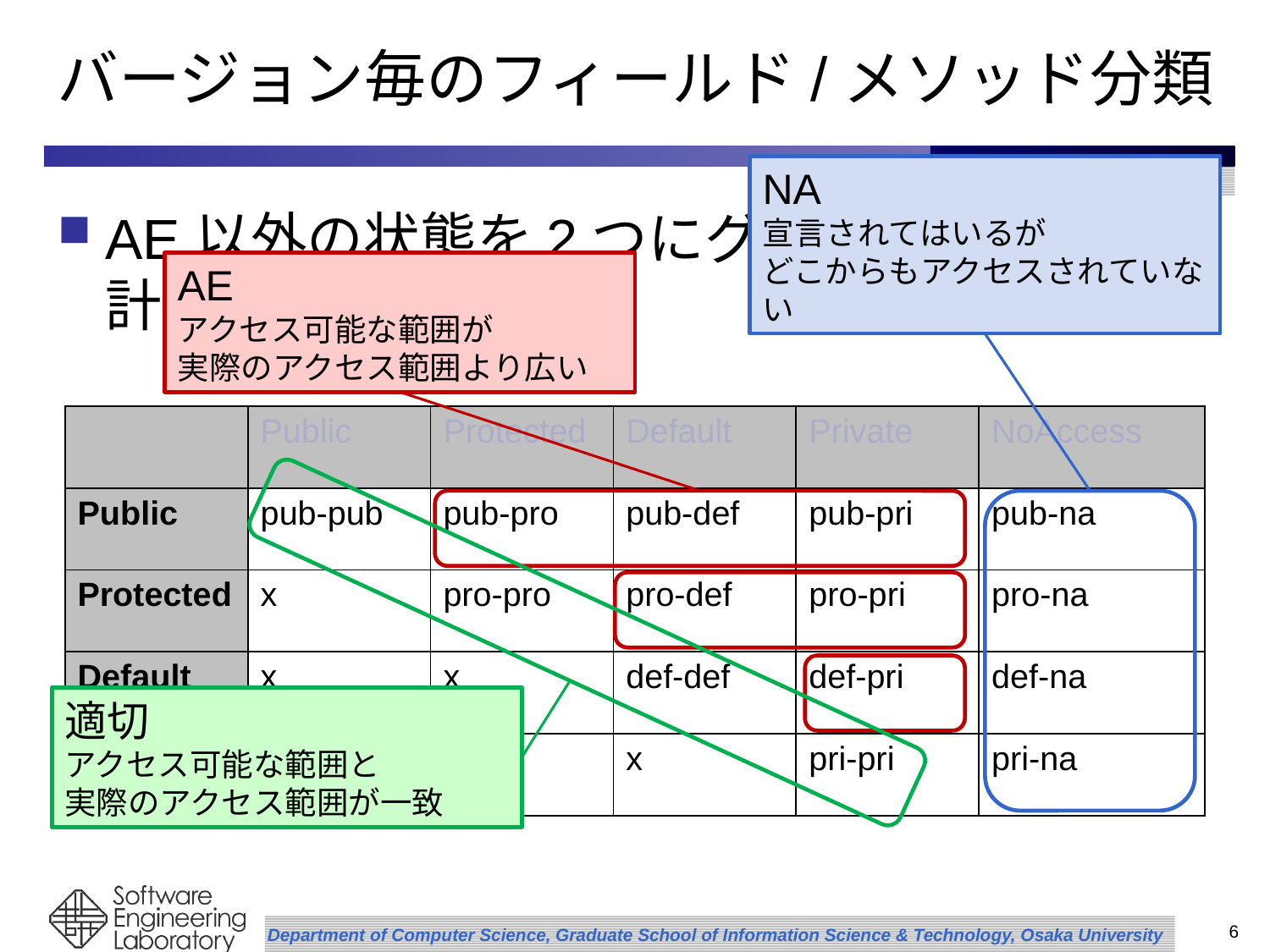

# バージョン毎のフィールド/メソッド分類
NA
宣言されてはいるが
どこからもアクセスされていない

AE以外の状態を2つにグループ化し，
計3つの状態を定義
AE
アクセス可能な範囲が
実際のアクセス範囲より広い

|  | Public | Protected | Default | Private | NoAccess |
| --- | --- | --- | --- | --- | --- |
| Public | pub-pub | pub-pro | pub-def | pub-pri | pub-na |
| Protected | x | pro-pro | pro-def | pro-pri | pro-na |
| Default | x | x | def-def | def-pri | def-na |
| Private | x | x | x | pri-pri | pri-na |

適切
アクセス可能な範囲と
実際のアクセス範囲が一致
6